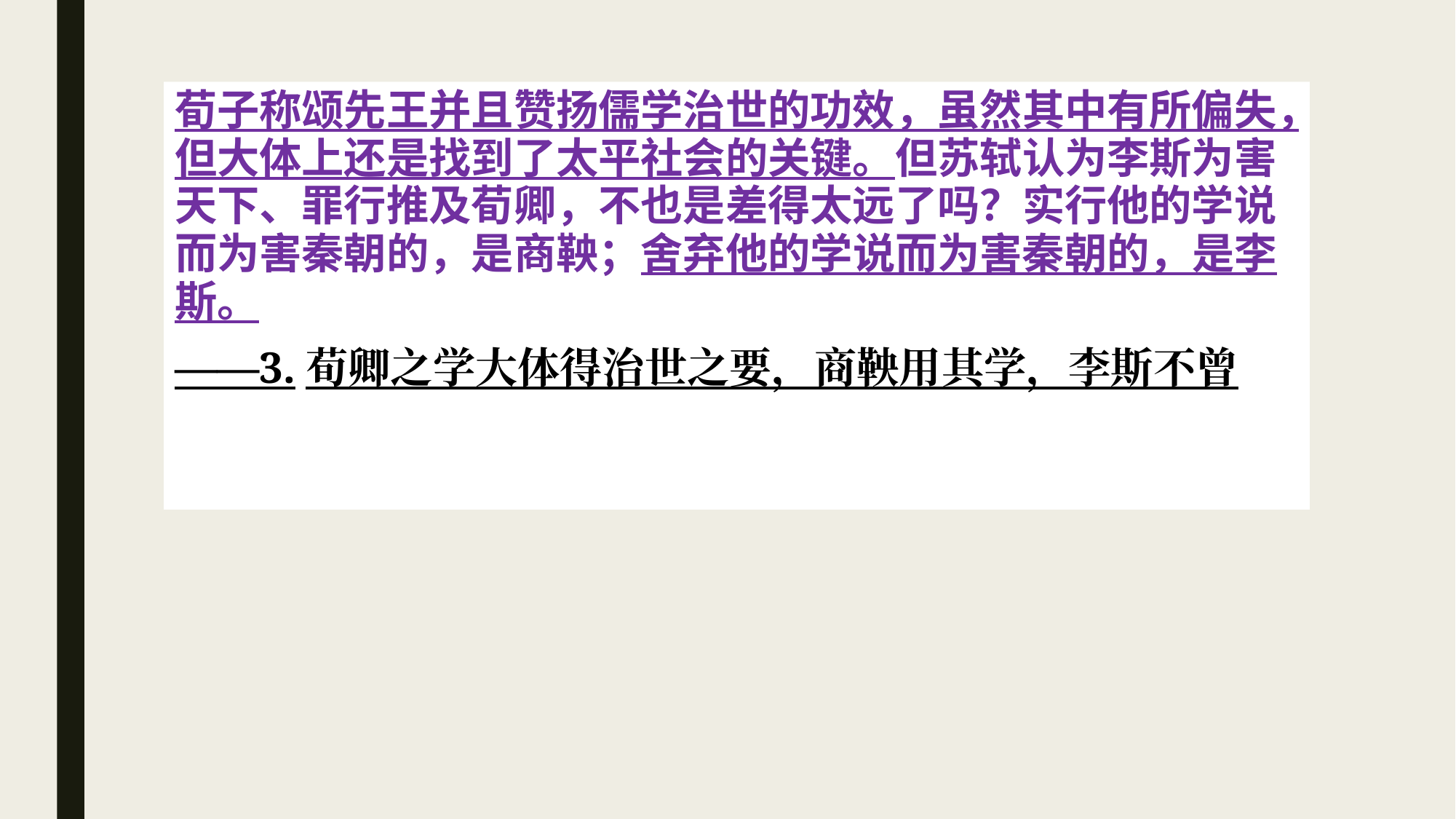

#
荀子称颂先王并且赞扬儒学治世的功效，虽然其中有所偏失，但大体上还是找到了太平社会的关键。但苏轼认为李斯为害天下、罪行推及荀卿，不也是差得太远了吗？实行他的学说而为害秦朝的，是商鞅；舍弃他的学说而为害秦朝的，是李斯。
——3.荀卿之学大体得治世之要，商鞅用其学，李斯不曾